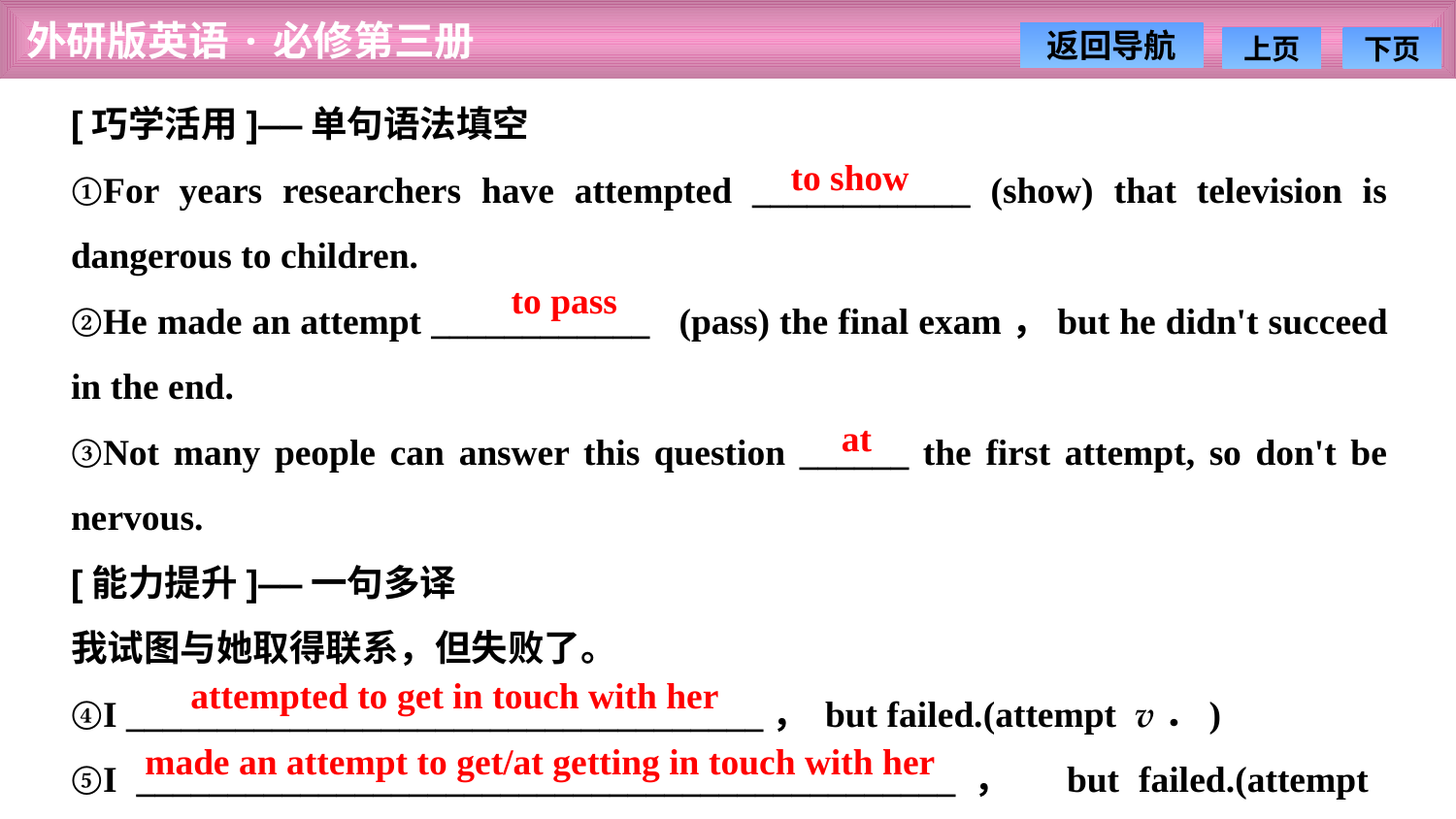

[巧学活用]——单句语法填空
①For years researchers have attempted ____________ (show) that television is dangerous to children.
②He made an attempt ____________   (pass) the final exam，but he didn't succeed in the end.
③Not many people can answer this question ______ the first attempt, so don't be nervous.
[能力提升]——一句多译
我试图与她取得联系，但失败了。
④I ___________________________________， but failed.(attempt  v．)
⑤I _____________________________________________，  but failed.(attempt  n．)
to show
to pass
at
attempted to get in touch with her
made an attempt to get/at getting in touch with her